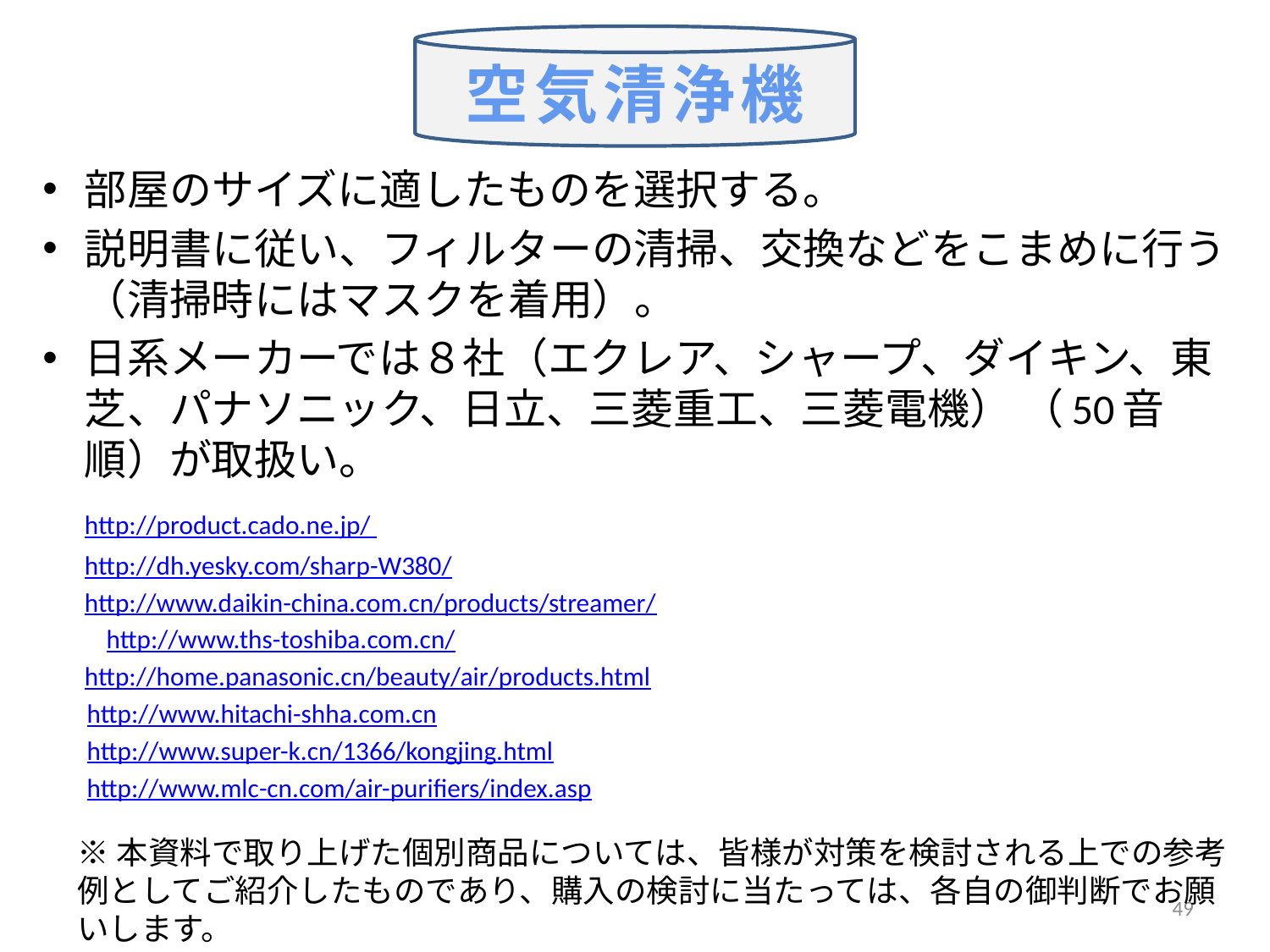

空気清浄機
部屋のサイズに適したものを選択する。
説明書に従い、フィルターの清掃、交換などをこまめに行う（清掃時にはマスクを着用）。
日系メーカーでは８社（エクレア、シャープ、ダイキン、東芝、パナソニック、日立、三菱重工、三菱電機） （50音順）が取扱い。
	http://product.cado.ne.jp/
	http://dh.yesky.com/sharp-W380/
	http://www.daikin-china.com.cn/products/streamer/
　　 http://www.ths-toshiba.com.cn/
	http://home.panasonic.cn/beauty/air/products.html
http://www.hitachi-shha.com.cn
http://www.super-k.cn/1366/kongjing.html
http://www.mlc-cn.com/air-purifiers/index.asp
※本資料で取り上げた個別商品については、皆様が対策を検討される上での参考例としてご紹介したものであり、購入の検討に当たっては、各自の御判断でお願いします。
49